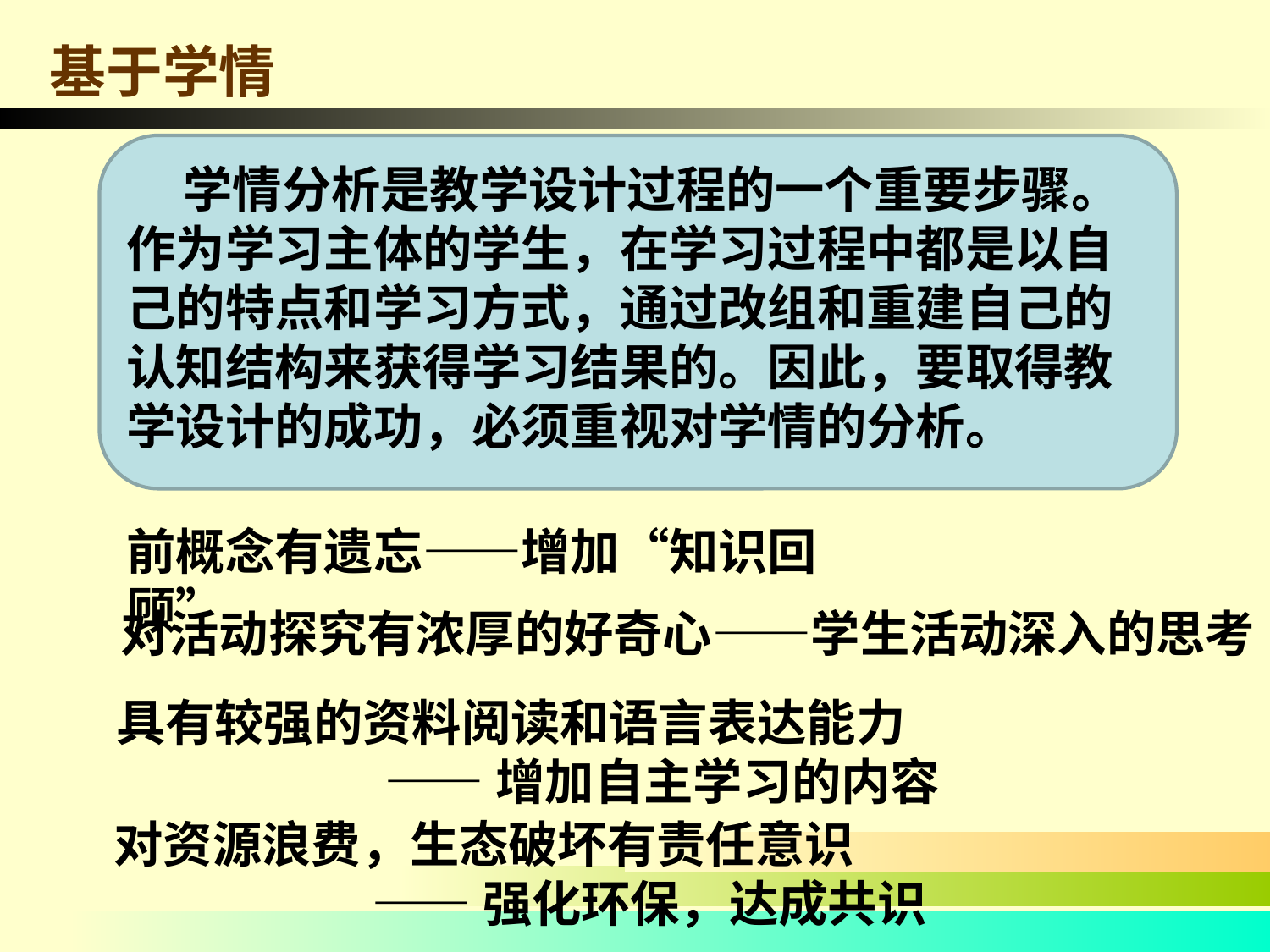

基于学情

    学情分析是教学设计过程的一个重要步骤。作为学习主体的学生，在学习过程中都是以自己的特点和学习方式，通过改组和重建自己的认知结构来获得学习结果的。因此，要取得教学设计的成功，必须重视对学情的分析。
前概念有遗忘——增加“知识回顾”
对活动探究有浓厚的好奇心——学生活动深入的思考
具有较强的资料阅读和语言表达能力
                        ——增加自主学习的内容
对资源浪费，生态破坏有责任意识
                       ——强化环保，达成共识